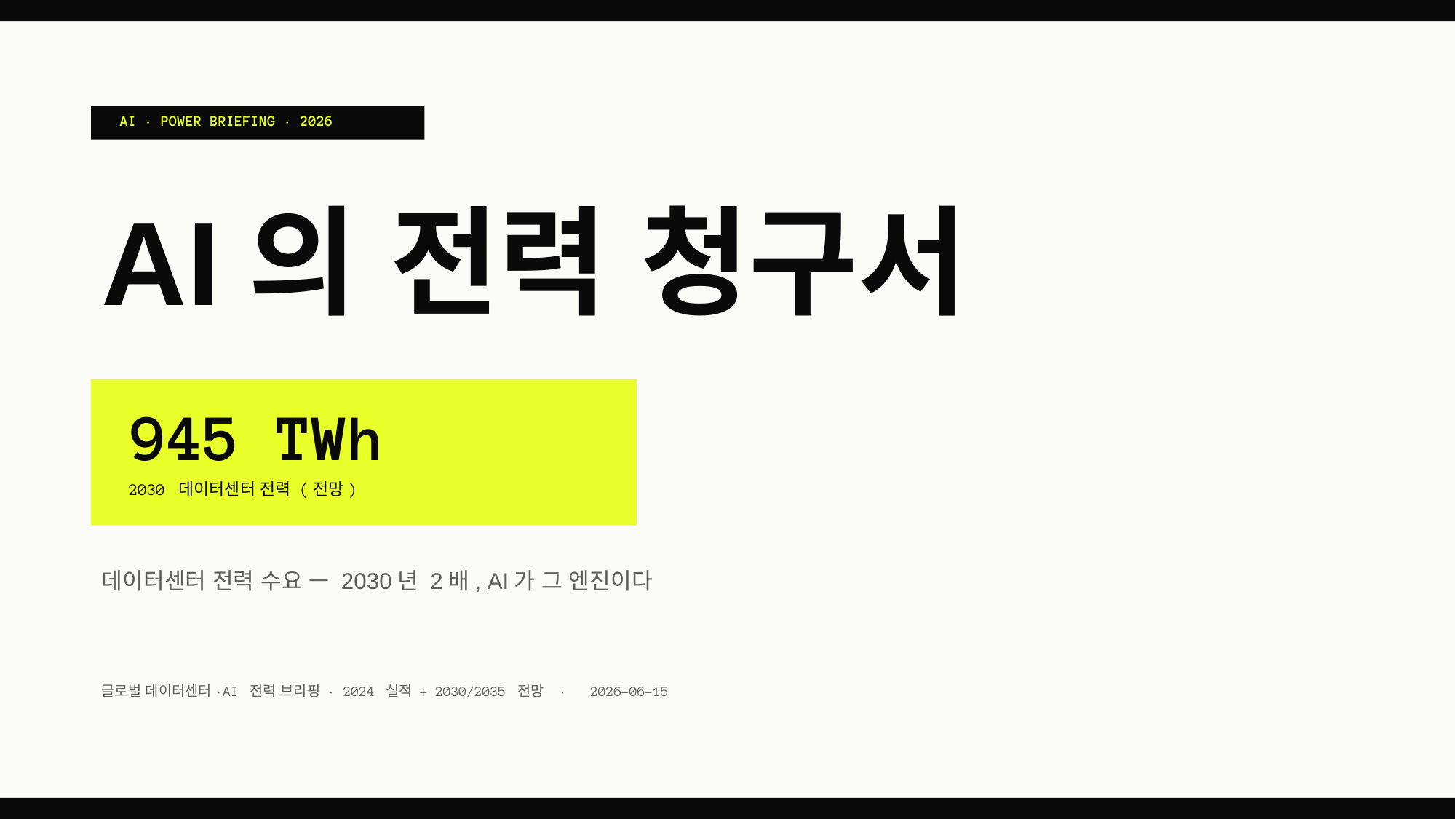

AI · POWER BRIEFING · 2026
AI의 전력 청구서

945 TWh
2030 데이터센터 전력 (전망)
데이터센터 전력 수요 — 2030년 2배, AI가 그 엔진이다
글로벌 데이터센터·AI 전력 브리핑 · 2024 실적 + 2030/2035 전망   ·   2026-06-15